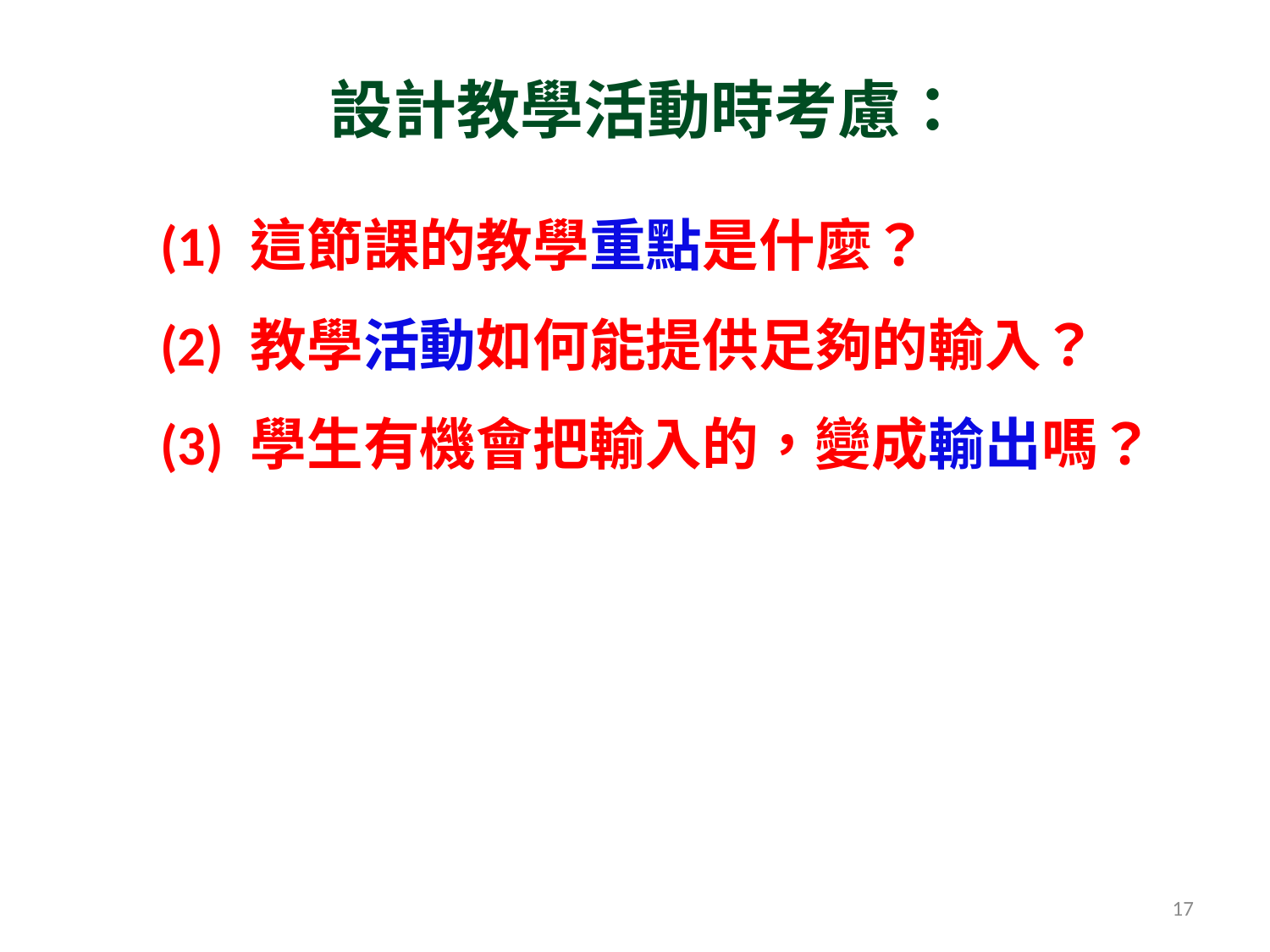

設計教學活動時考慮：
 (1) 這節課的教學重點是什麼？
 (2) 教學活動如何能提供足夠的輸入？
 (3) 學生有機會把輸入的，變成輸出嗎？
17